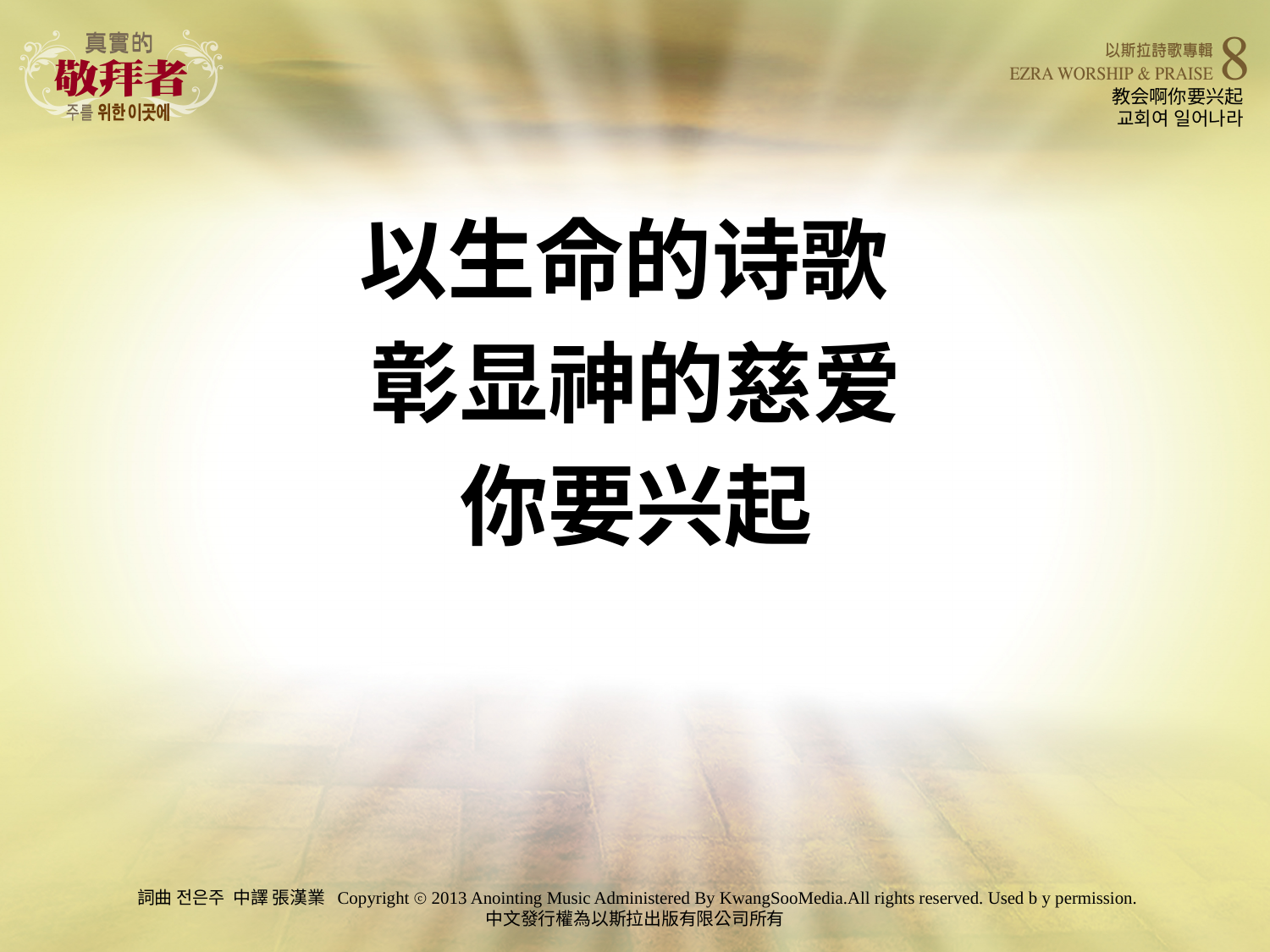

# 教会啊你要兴起 교회여 일어나라
以生命的诗歌
彰显神的慈爱
你要兴起
詞曲 전은주  中譯 張漢業  Copyright ⓒ 2013 Anointing Music Administered By KwangSooMedia.All rights reserved. Used b y permission.
中文發行權為以斯拉出版有限公司所有